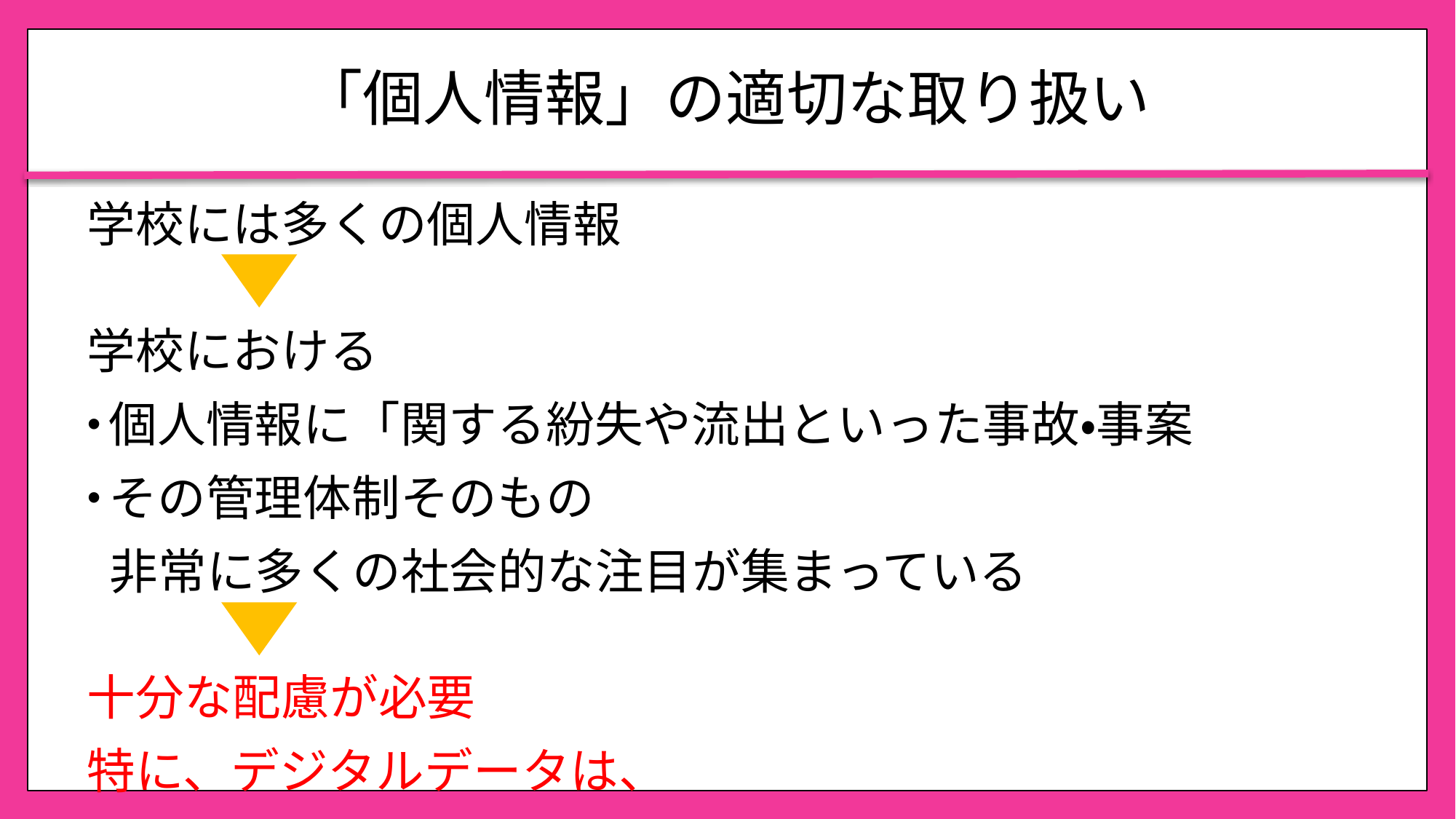

# 「個人情報」の適切な取り扱い
学校には多くの個人情報
学校における
個人情報に「関する紛失や流出といった事故・事案
その管理体制そのもの
 非常に多くの社会的な注目が集まっている
十分な配慮が必要
特に、デジタルデータは、
１回の情報漏えい事故で多くの人の情報が漏えい
漏えいした情報の回収が困難